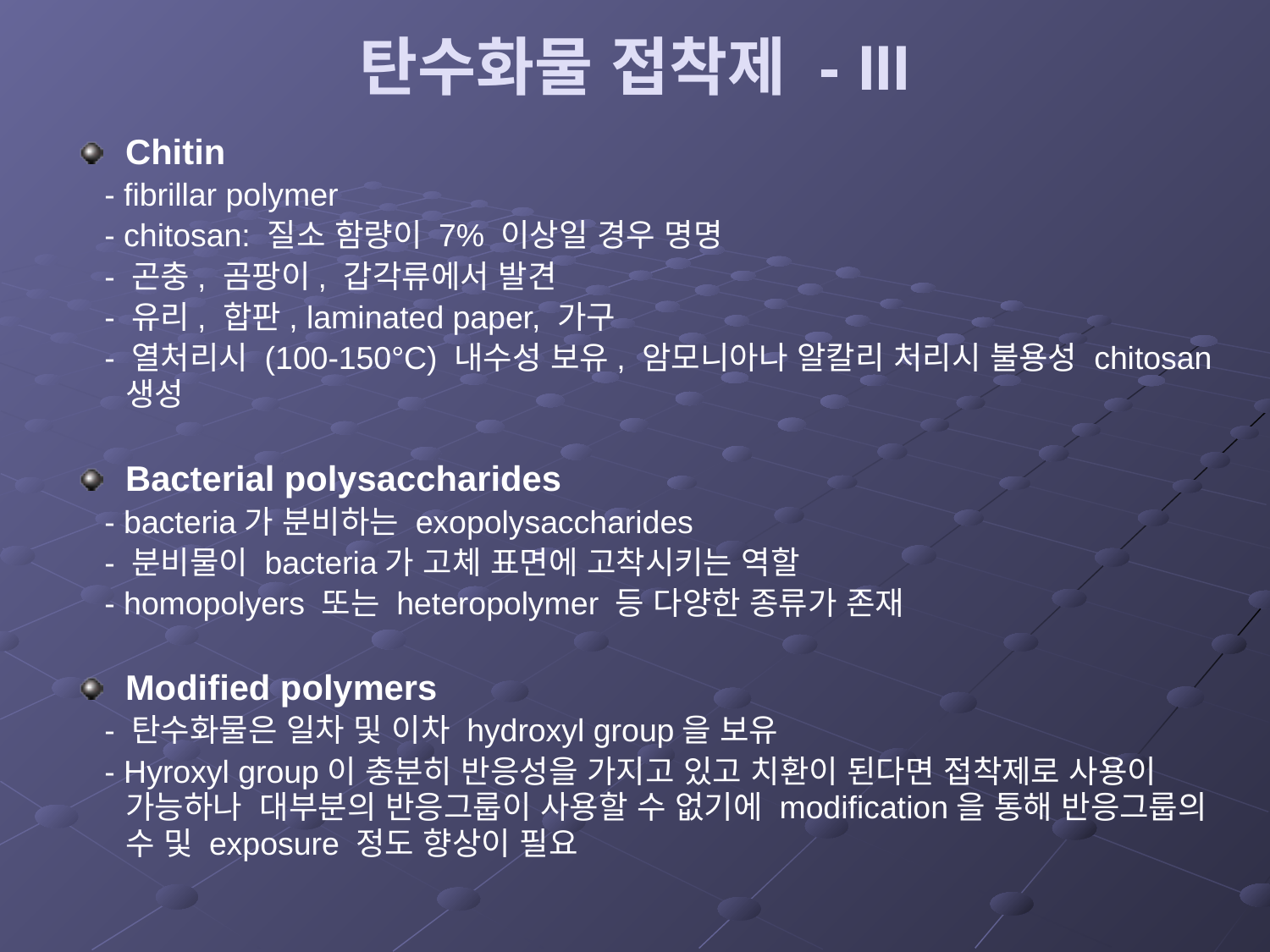

# 탄수화물 접착제 - III
Chitin
   - fibrillar polymer
   - chitosan: 질소 함량이 7% 이상일 경우 명명
   - 곤충, 곰팡이, 갑각류에서 발견
   - 유리, 합판, laminated paper, 가구
   - 열처리시 (100-150°C) 내수성 보유, 암모니아나 알칼리 처리시 불용성 chitosan 생성

Bacterial polysaccharides
   - bacteria가 분비하는 exopolysaccharides
   - 분비물이 bacteria가 고체 표면에 고착시키는 역할
   - homopolyers 또는 heteropolymer 등 다양한 종류가 존재

Modified polymers
   - 탄수화물은 일차 및 이차 hydroxyl group을 보유
   - Hyroxyl group이 충분히 반응성을 가지고 있고 치환이 된다면 접착제로 사용이 가능하나  대부분의 반응그룹이 사용할 수 없기에 modification을 통해 반응그룹의 수 및 exposure 정도 향상이 필요